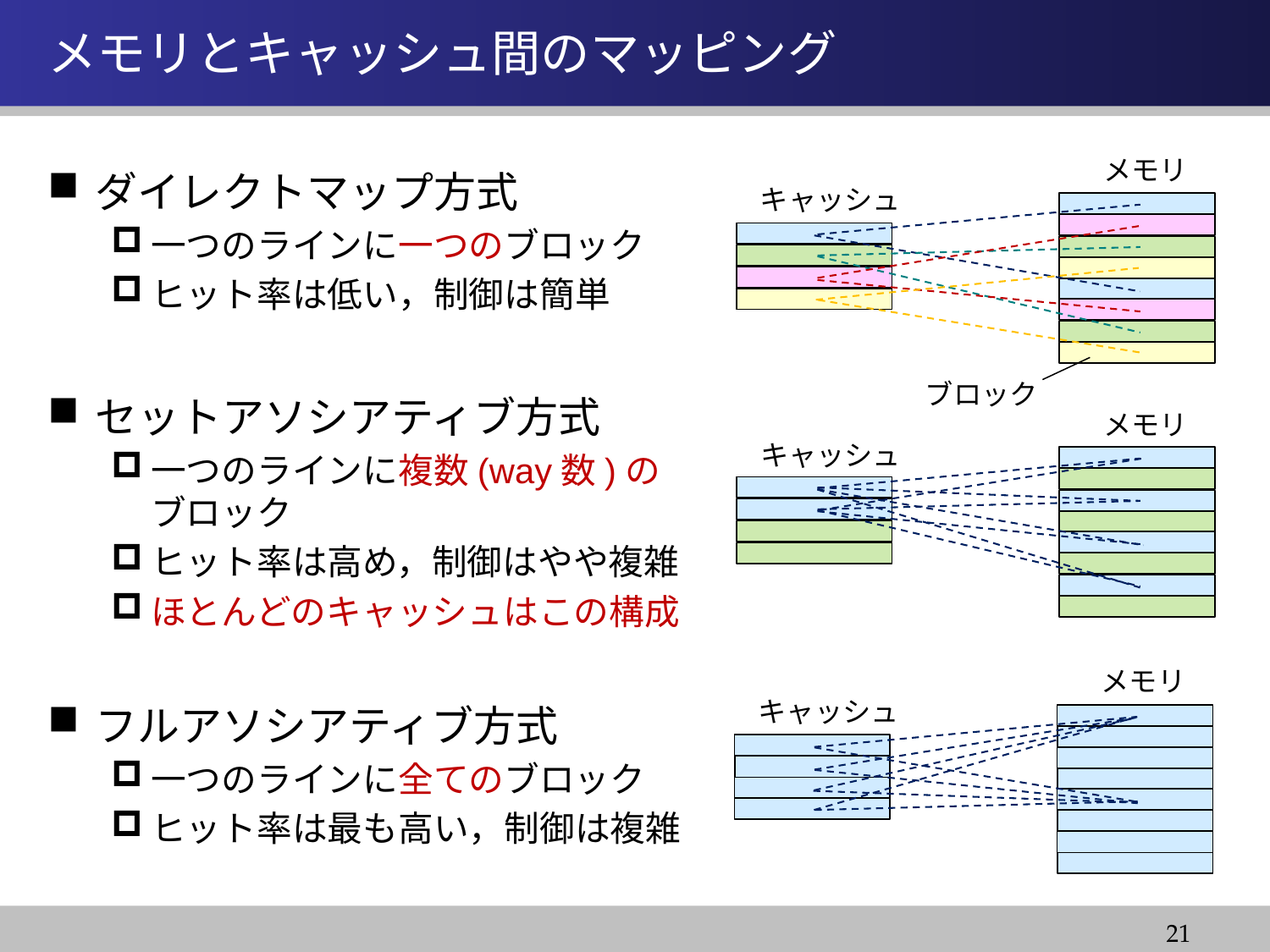

情報システム基盤学基礎１
# メモリとキャッシュ間のマッピング
メモリ
ダイレクトマップ方式
一つのラインに一つのブロック
ヒット率は低い，制御は簡単

セットアソシアティブ方式
一つのラインに複数(way数)の
ブロック
ヒット率は高め，制御はやや複雑
ほとんどのキャッシュはこの構成

フルアソシアティブ方式
一つのラインに全てのブロック
ヒット率は最も高い，制御は複雑
キャッシュ

ブロック
メモリ
キャッシュ

メモリ
キャッシュ

21